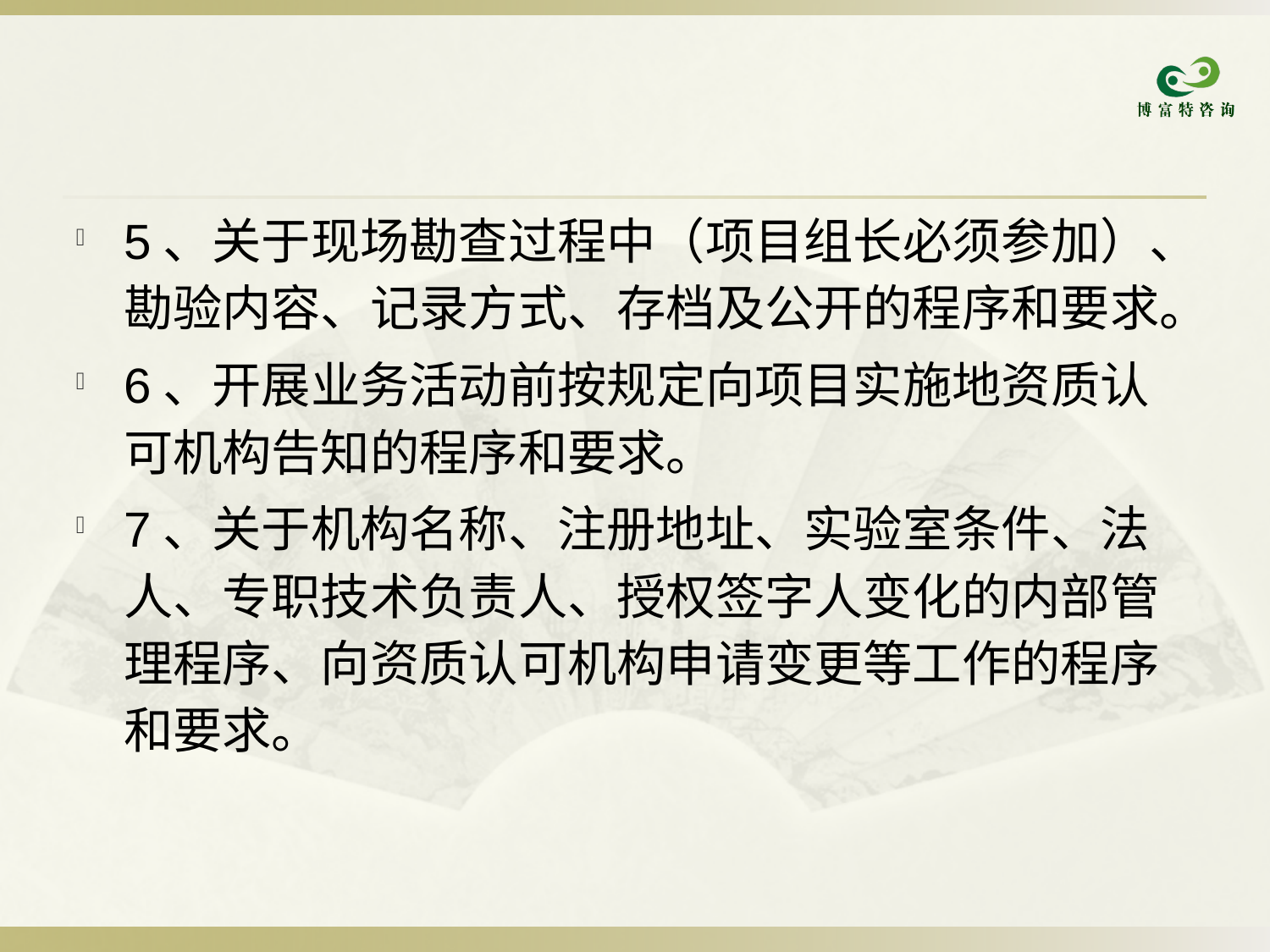

5、关于现场勘查过程中（项目组长必须参加）、勘验内容、记录方式、存档及公开的程序和要求。
6、开展业务活动前按规定向项目实施地资质认可机构告知的程序和要求。
7、关于机构名称、注册地址、实验室条件、法人、专职技术负责人、授权签字人变化的内部管理程序、向资质认可机构申请变更等工作的程序和要求。